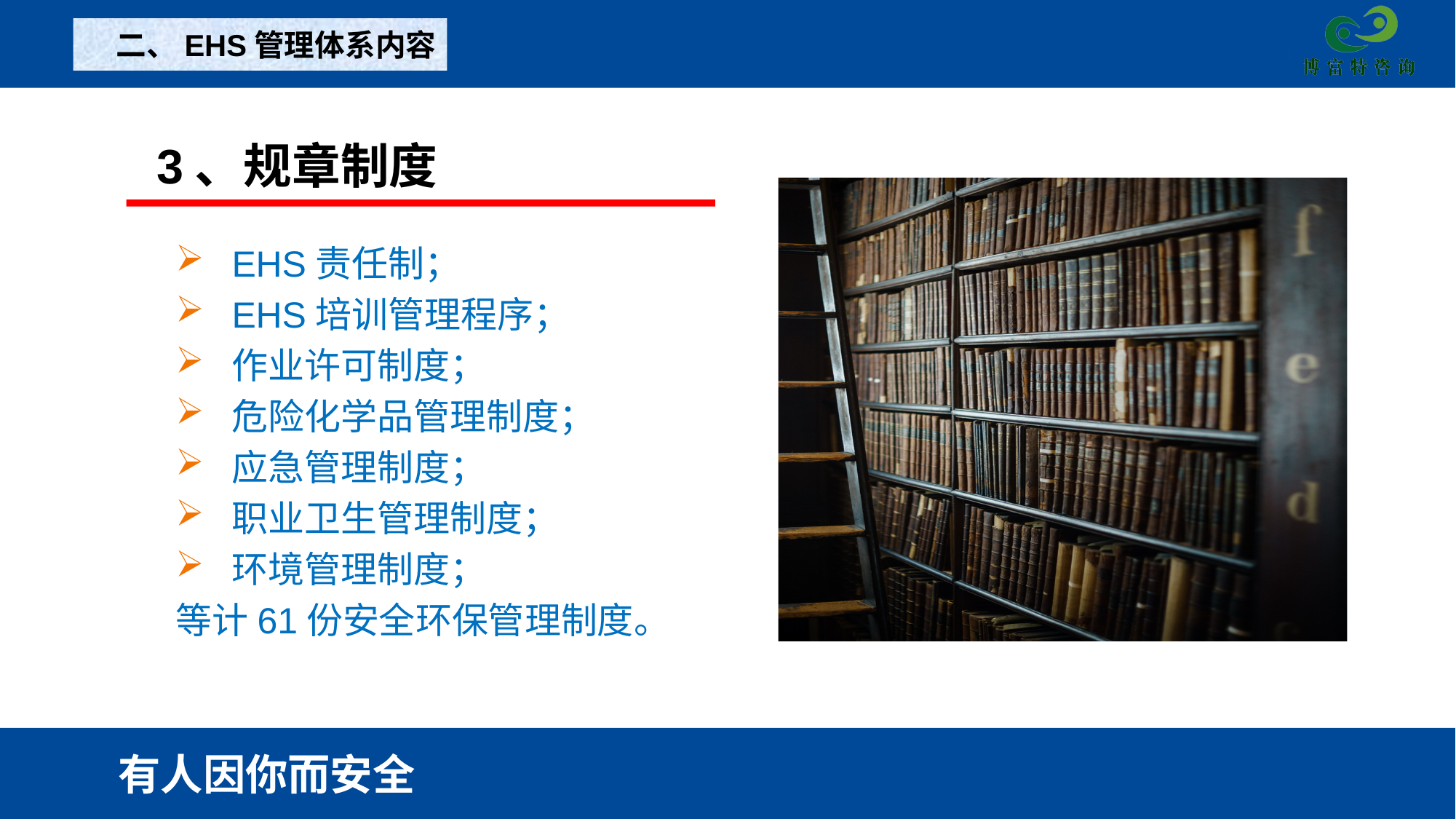

二、EHS管理体系内容
3、规章制度

EHS责任制；
EHS培训管理程序；
作业许可制度；
危险化学品管理制度；
应急管理制度；
职业卫生管理制度；
环境管理制度；
等计61份安全环保管理制度。